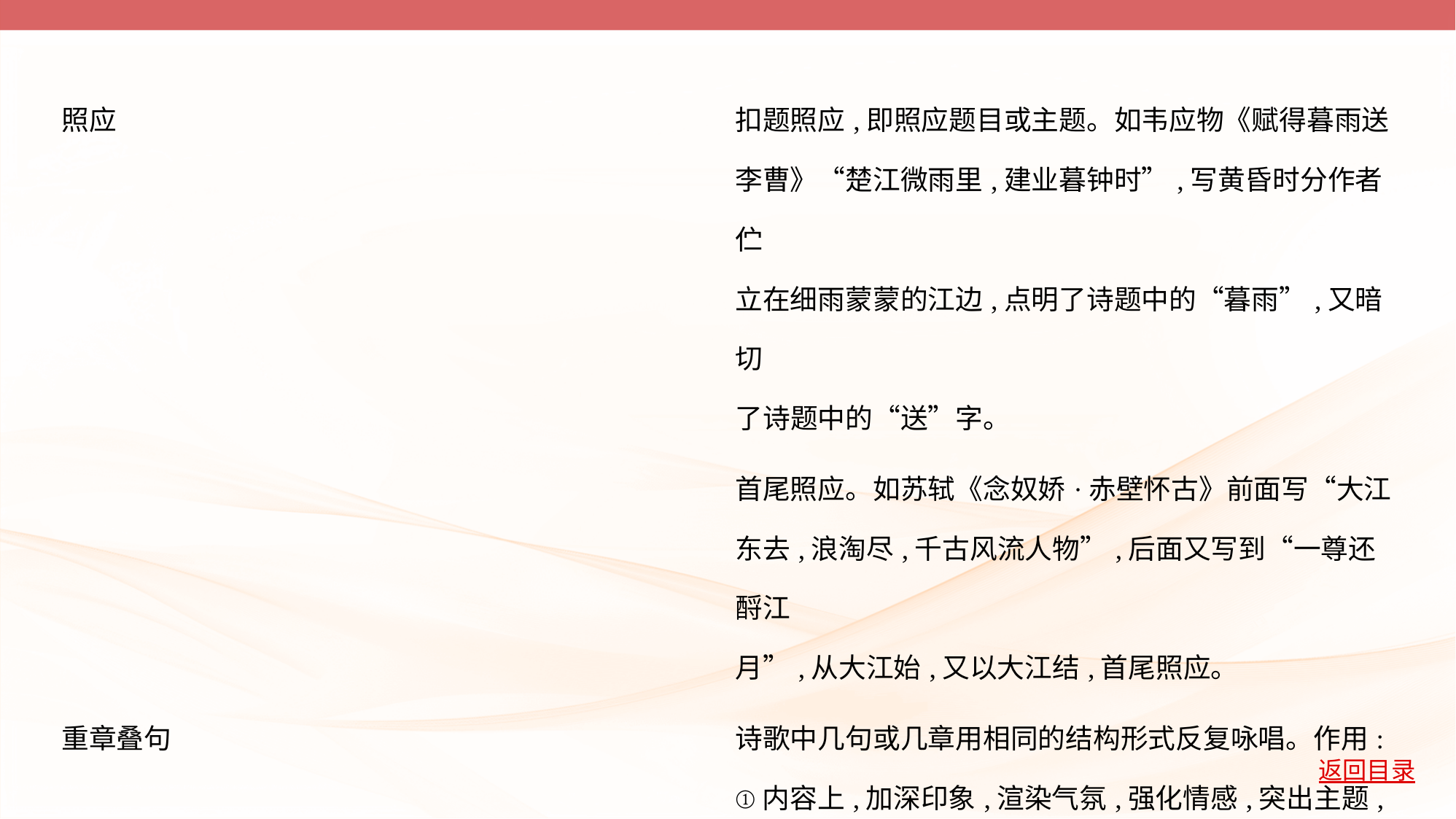

| 照应 | 扣题照应,即照应题目或主题。如韦应物《赋得暮雨送 李曹》“楚江微雨里,建业暮钟时”,写黄昏时分作者伫 立在细雨蒙蒙的江边,点明了诗题中的“暮雨”,又暗切 了诗题中的“送”字。 |
| --- | --- |
|  | 首尾照应。如苏轼《念奴娇·赤壁怀古》前面写“大江 东去,浪淘尽,千古风流人物”,后面又写到“一尊还酹江 月”,从大江始,又以大江结,首尾照应。 |
| 重章叠句 | 诗歌中几句或几章用相同的结构形式反复咏唱。作用: ①内容上,加深印象,渲染气氛,强化情感,突出主题,形成 对比;②形式上,回环往复,增强韵律感,有音乐美。如辛 弃疾《丑奴儿·书博山道中壁》:“少年不识愁滋味,爱上 层楼。爱上层楼,为赋新词强说愁。　　而今识尽愁滋 味,欲说还休。欲说还休,却道‘天凉好个秋’!” |